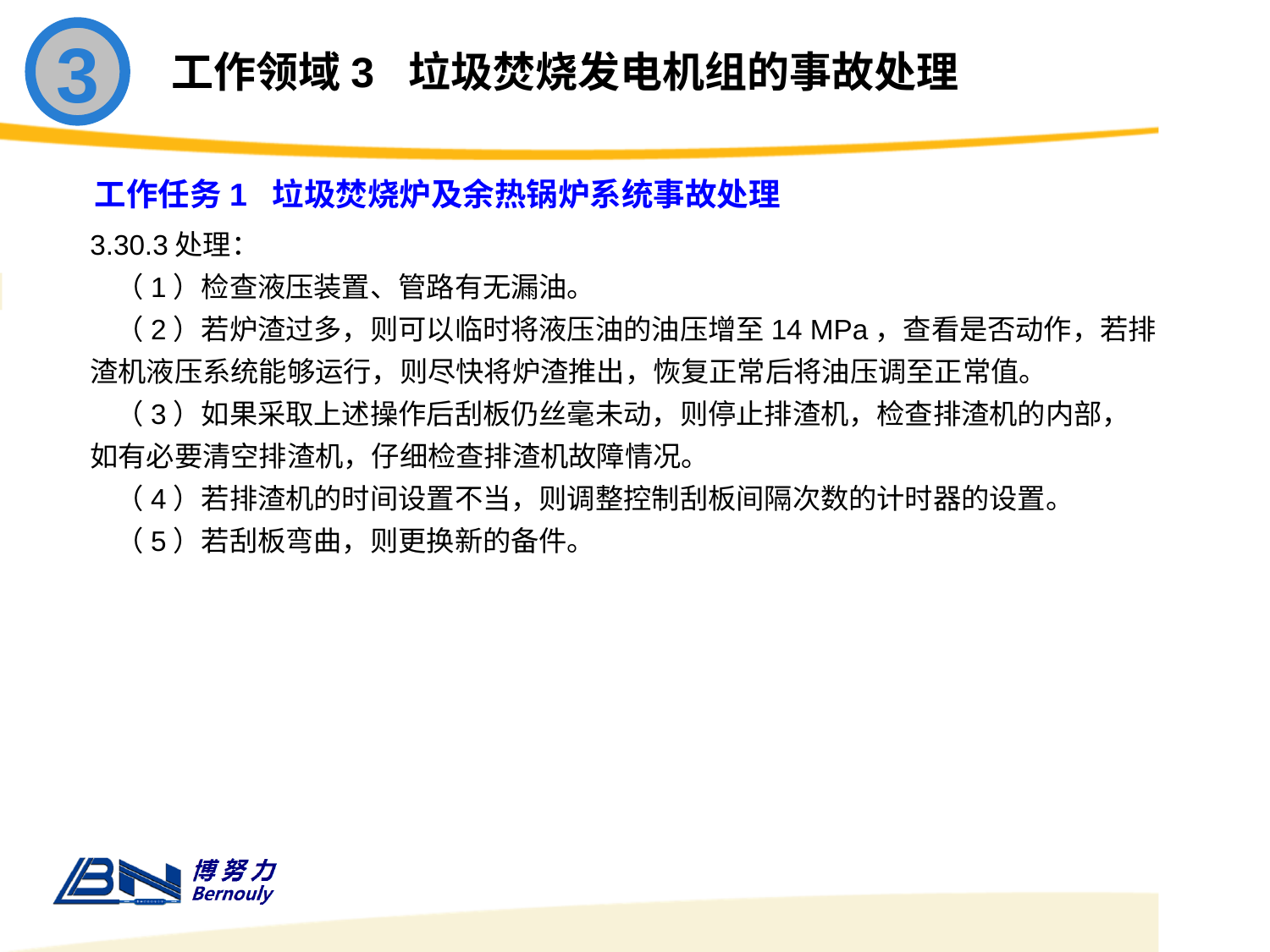

3
工作领域3  垃圾焚烧发电机组的事故处理
工作任务1  垃圾焚烧炉及余热锅炉系统事故处理
3.30.3处理：
   （1）检查液压装置、管路有无漏油。
   （2）若炉渣过多，则可以临时将液压油的油压增至14 MPa，查看是否动作，若排渣机液压系统能够运行，则尽快将炉渣推出，恢复正常后将油压调至正常值。
   （3）如果采取上述操作后刮板仍丝毫未动，则停止排渣机，检查排渣机的内部，如有必要清空排渣机，仔细检查排渣机故障情况。
   （4）若排渣机的时间设置不当，则调整控制刮板间隔次数的计时器的设置。
   （5）若刮板弯曲，则更换新的备件。